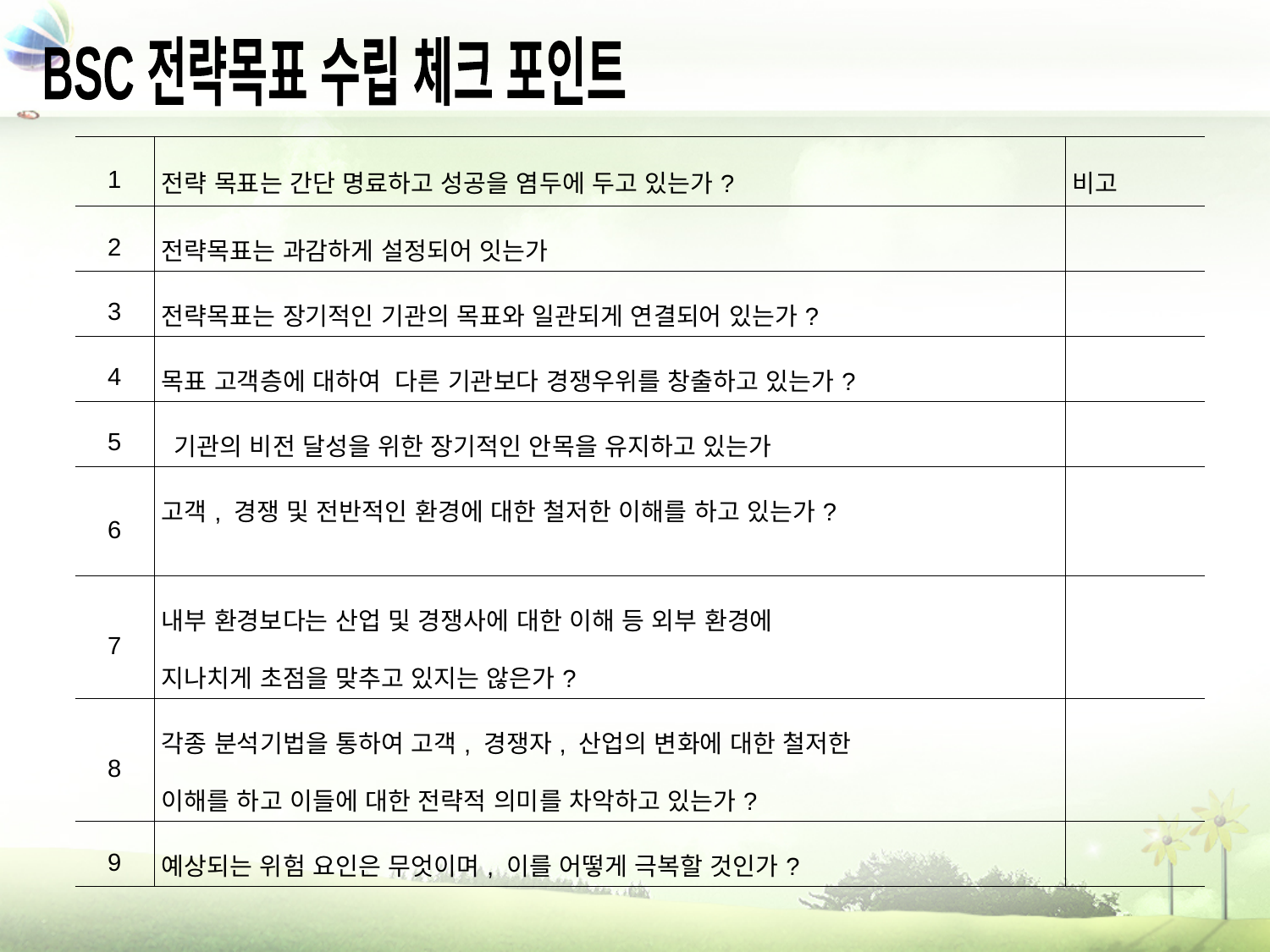

BSC 전략목표 수립 체크 포인트
| 1 | 전략 목표는 간단 명료하고 성공을 염두에 두고 있는가? | 비고 |
| --- | --- | --- |
| 2 | 전략목표는 과감하게 설정되어 잇는가 |  |
| 3 | 전략목표는 장기적인 기관의 목표와 일관되게 연결되어 있는가? |  |
| 4 | 목표 고객층에 대하여 다른 기관보다 경쟁우위를 창출하고 있는가? |  |
| 5 | 기관의 비전 달성을 위한 장기적인 안목을 유지하고 있는가 |  |
| 6 | 고객, 경쟁 및 전반적인 환경에 대한 철저한 이해를 하고 있는가? |  |
| 7 | 내부 환경보다는 산업 및 경쟁사에 대한 이해 등 외부 환경에 지나치게 초점을 맞추고 있지는 않은가? |  |
| 8 | 각종 분석기법을 통하여 고객, 경쟁자, 산업의 변화에 대한 철저한 이해를 하고 이들에 대한 전략적 의미를 차악하고 있는가? |  |
| 9 | 예상되는 위험 요인은 무엇이며, 이를 어떻게 극복할 것인가? |  |